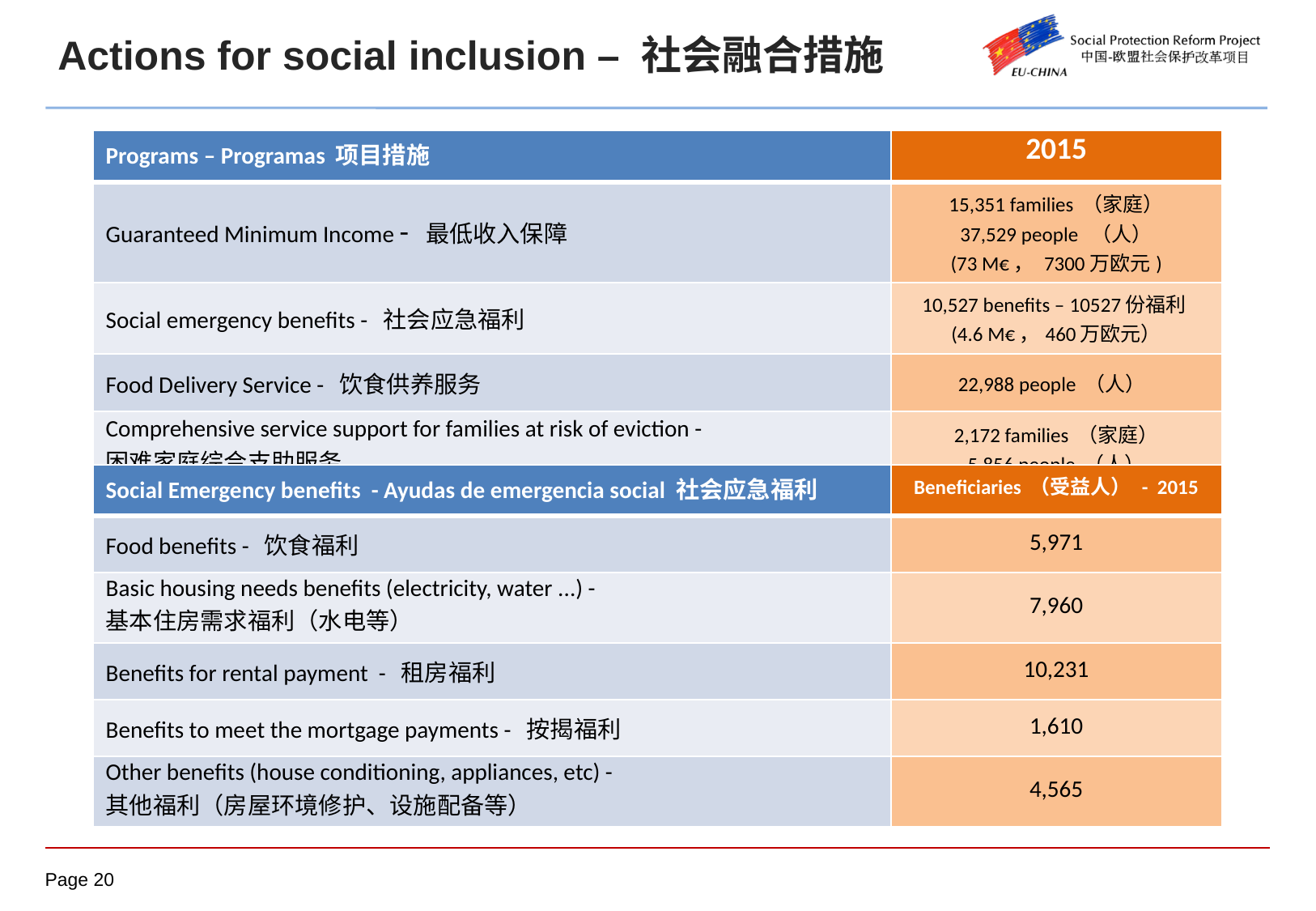

Actions for social inclusion – 社会融合措施
| Programs – Programas 项目措施 | 2015 |
| --- | --- |
| Guaranteed Minimum Income - 最低收入保障 | 15,351 families （家庭） 37,529 people （人） (73 M€， 7300万欧元) |
| Social emergency benefits - 社会应急福利 | 10,527 benefits – 10527份福利 (4.6 M€，460万欧元） |
| Food Delivery Service - 饮食供养服务 | 22,988 people （人） |
| Comprehensive service support for families at risk of eviction - 困难家庭综合支助服务 | 2,172 families （家庭） 5,856 people （人） |
| Social Emergency benefits - Ayudas de emergencia social 社会应急福利 | Beneficiaries （受益人） - 2015 |
| --- | --- |
| Food benefits - 饮食福利 | 5,971 |
| Basic housing needs benefits (electricity, water ...) - 基本住房需求福利（水电等） | 7,960 |
| Benefits for rental payment - 租房福利 | 10,231 |
| Benefits to meet the mortgage payments - 按揭福利 | 1,610 |
| Other benefits (house conditioning, appliances, etc) - 其他福利（房屋环境修护、设施配备等） | 4,565 |